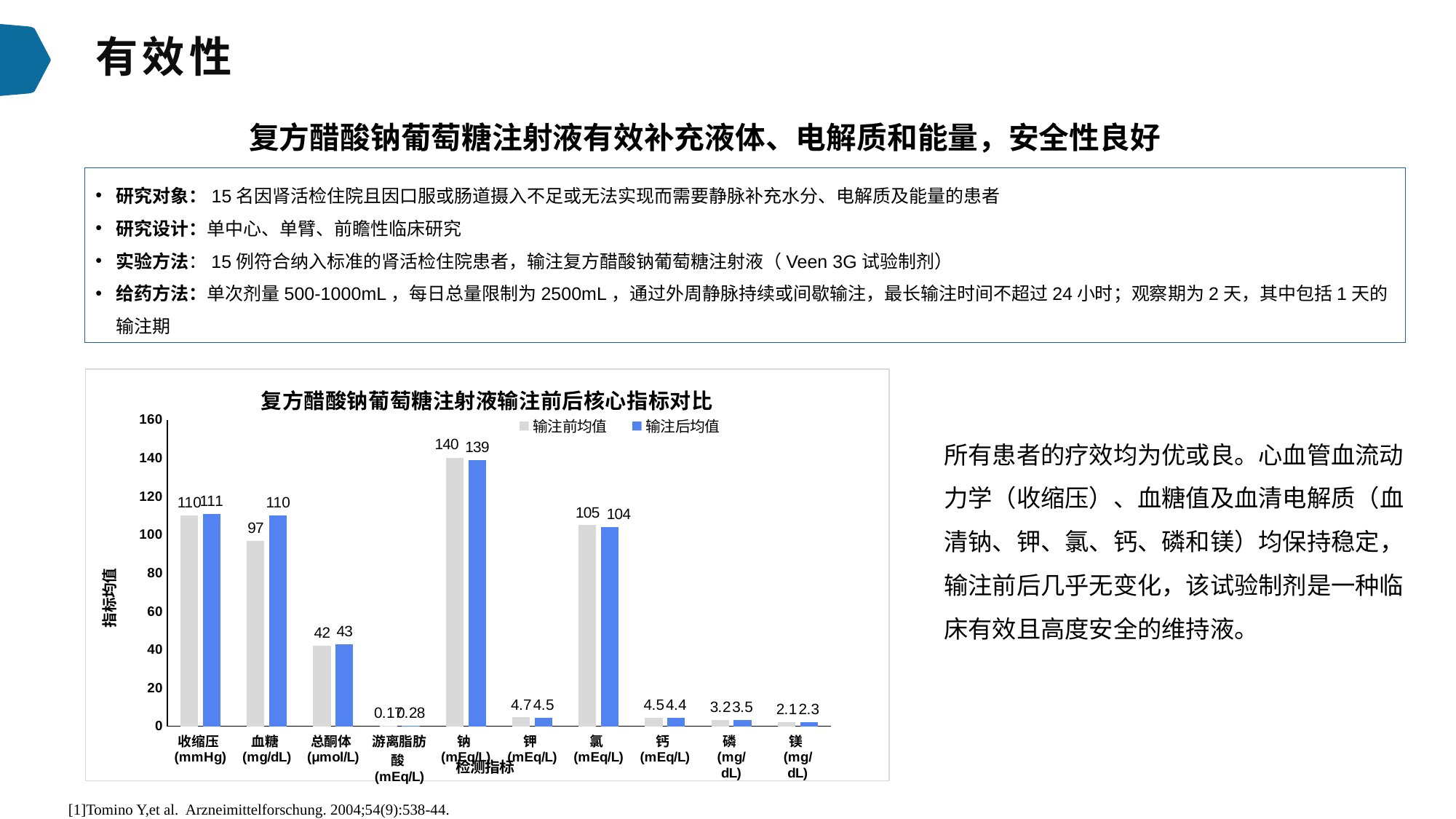

有效性

复方醋酸钠葡萄糖注射液有效补充液体、电解质和能量，安全性良好
研究对象：15名因肾活检住院且因口服或肠道摄入不足或无法实现而需要静脉补充水分、电解质及能量的患者
研究设计：单中心、单臂、前瞻性临床研究
实验方法：15例符合纳入标准的肾活检住院患者，输注复方醋酸钠葡萄糖注射液（Veen 3G试验制剂）
给药方法：单次剂量500-1000mL，每日总量限制为2500mL，通过外周静脉持续或间歇输注，最长输注时间不超过24小时；观察期为2天，其中包括1天的输注期

### Chart: 复方醋酸钠葡萄糖注射液输注前后核心指标对比

| Category | 输注前均值 | 输注后均值 |
|---|---|---|
| 收缩压(mmHg) | 110.0 | 111.0 |
| 血糖(mg/dL) | 97.0 | 110.0 |
| 总酮体(μmol/L) | 42.0 | 43.0 |
| 游离脂肪酸(mEq/L) | 0.17 | 0.28 |
| 钠(mEq/L) | 140.0 | 139.0 |
| 钾(mEq/L) | 4.7 | 4.5 |
| 氯(mEq/L) | 105.0 | 104.0 |
| 钙(mEq/L) | 4.5 | 4.4 |
| 磷(mg/dL) | 3.2 | 3.5 |
| 镁(mg/dL) | 2.1 | 2.3 |
所有患者的疗效均为优或良。心血管血流动力学（收缩压）、血糖值及血清电解质（血清钠、钾、氯、钙、磷和镁）均保持稳定，输注前后几乎无变化，该试验制剂是一种临床有效且高度安全的维持液。
[1]Tomino Y,et al.  Arzneimittelforschung. 2004;54(9):538-44.